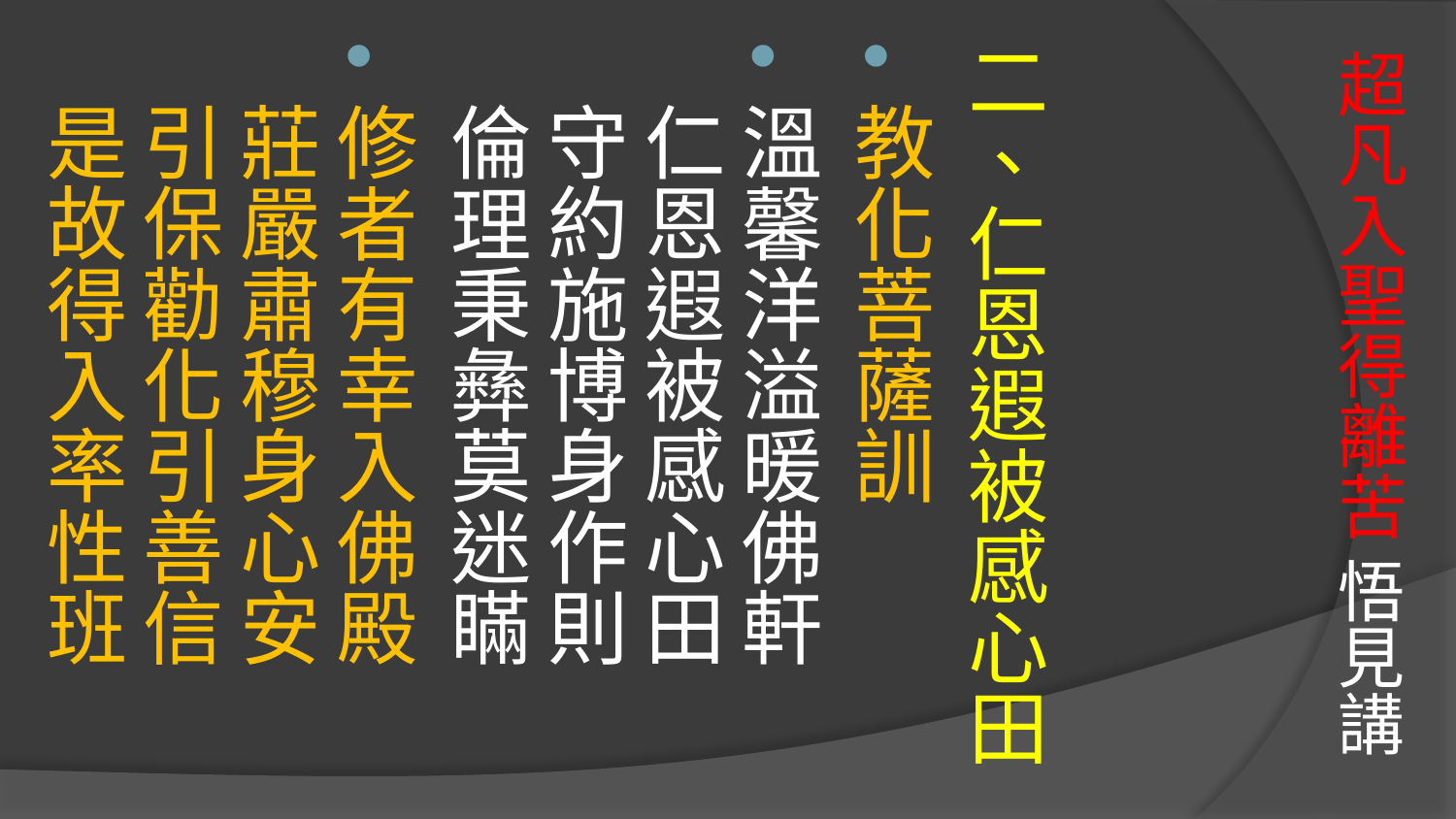

# 超凡入聖得離苦 悟見講
二、仁恩遐被感心田
教化菩薩訓
溫馨洋溢暖佛軒　仁恩遐被感心田
守約施博身作則　倫理秉彝莫迷瞞
修者有幸入佛殿　莊嚴肅穆身心安
引保勸化引善信　是故得入率性班